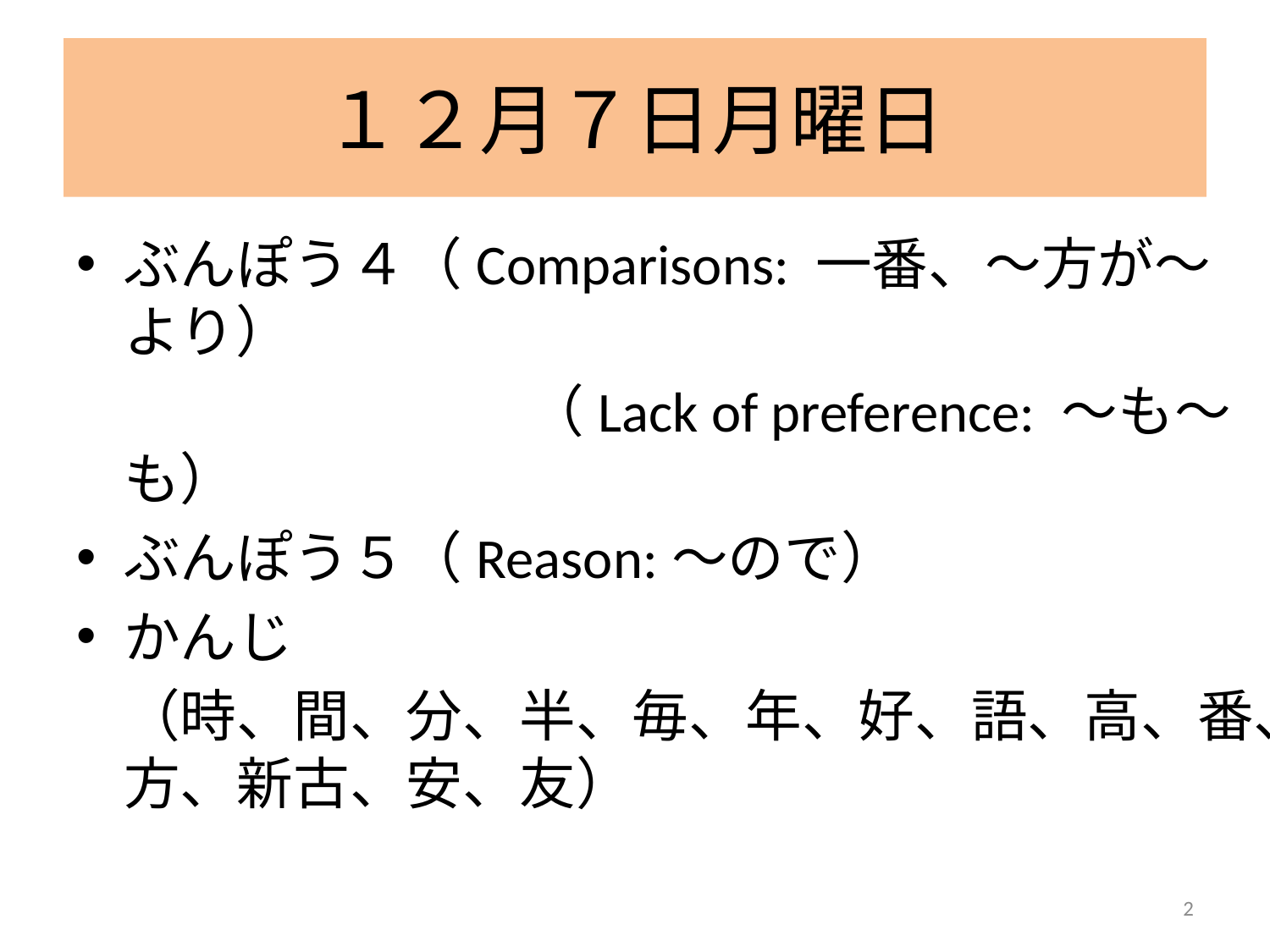

# １２月７日月曜日
ぶんぽう４（Comparisons: 一番、～方が～より）
　　　　　　　　（Lack of preference: ～も～も）
ぶんぽう５（Reason:～ので）
かんじ
	（時、間、分、半、毎、年、好、語、高、番、方、新古、安、友）

2